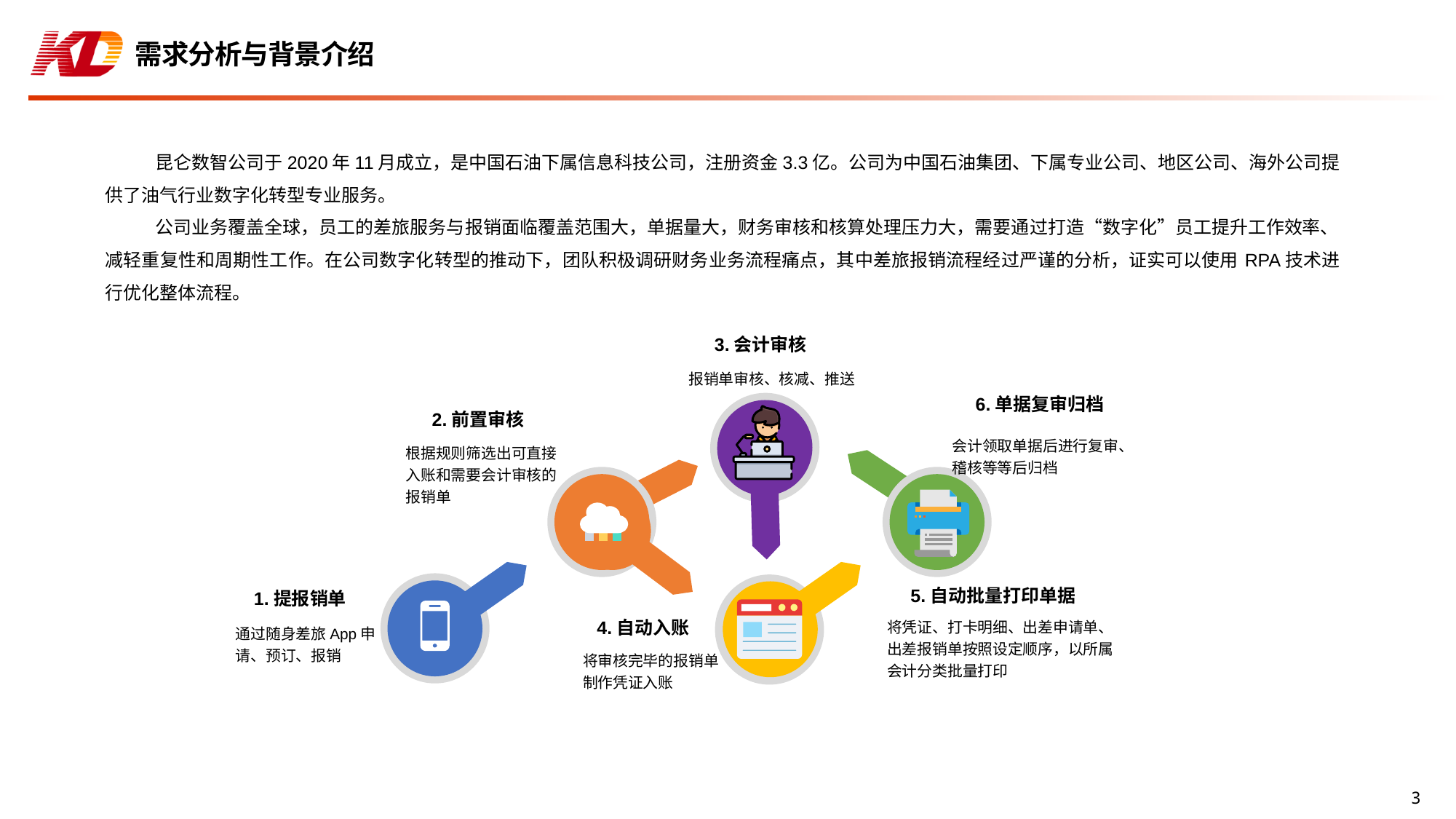

# 需求分析与背景介绍
昆仑数智公司于2020年11月成立，是中国石油下属信息科技公司，注册资金3.3亿。公司为中国石油集团、下属专业公司、地区公司、海外公司提供了油气行业数字化转型专业服务。
公司业务覆盖全球，员工的差旅服务与报销面临覆盖范围大，单据量大，财务审核和核算处理压力大，需要通过打造“数字化”员工提升工作效率、减轻重复性和周期性工作。在公司数字化转型的推动下，团队积极调研财务业务流程痛点，其中差旅报销流程经过严谨的分析，证实可以使用RPA技术进行优化整体流程。
3.会计审核
报销单审核、核减、推送

2.前置审核
根据规则筛选出可直接入账和需要会计审核的报销单
5.自动批量打印单据
将凭证、打卡明细、出差申请单、出差报销单按照设定顺序，以所属会计分类批量打印

1.提报销单
通过随身差旅App申请、预订、报销

6.单据复审归档
会计领取单据后进行复审、稽核等等后归档

4.自动入账
将审核完毕的报销单制作凭证入账